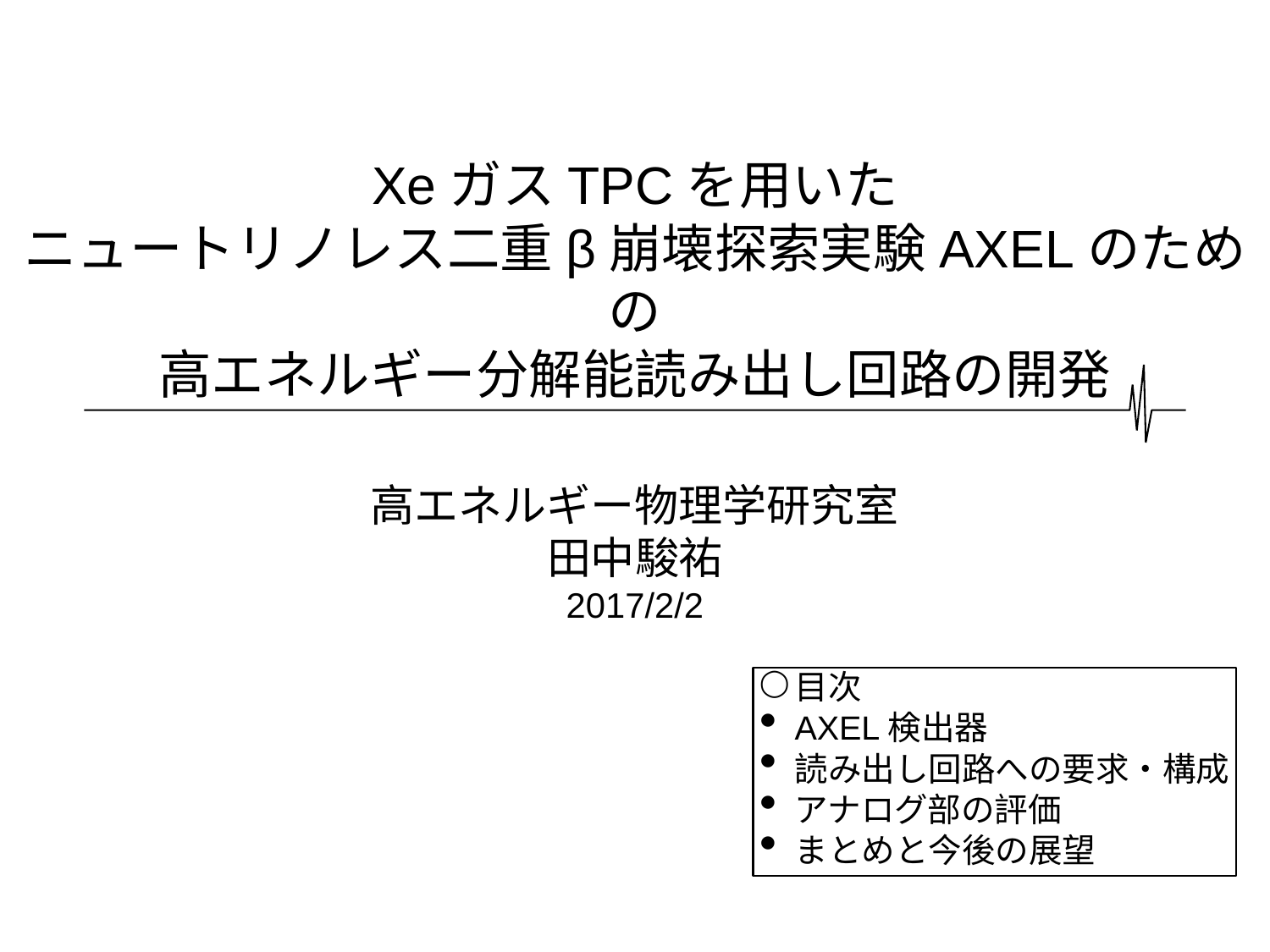

# XeガスTPCを用いた ニュートリノレス二重β崩壊探索実験AXELのための 高エネルギー分解能読み出し回路の開発

高エネルギー物理学研究室
田中駿祐
2017/2/2
目次
AXEL検出器
読み出し回路への要求・構成
アナログ部の評価
まとめと今後の展望